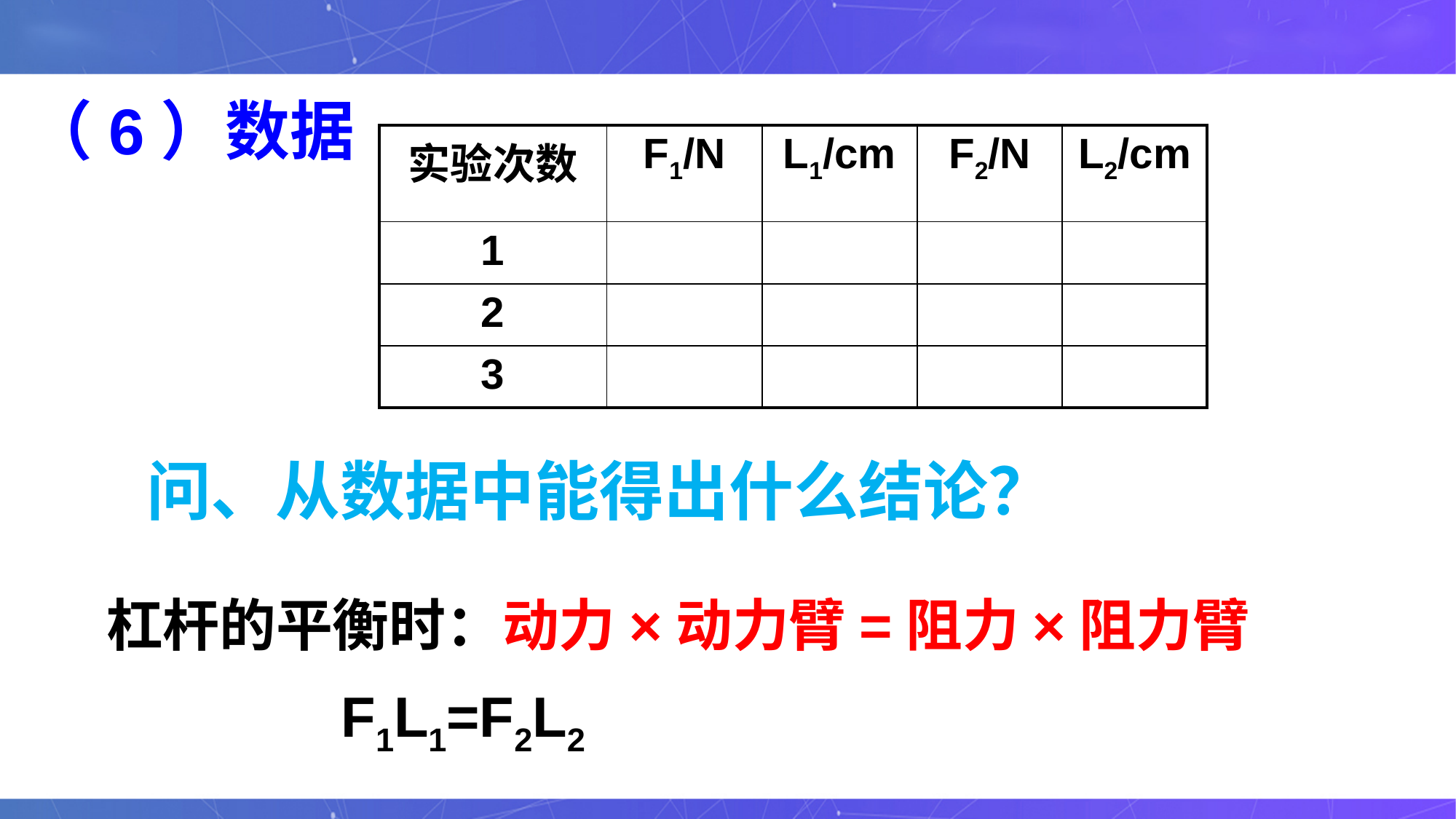

（6）数据
| 实验次数 | F1/N | L1/cm | F2/N | L2/cm |
| --- | --- | --- | --- | --- |
| 1 |  |  |  |  |
| 2 |  |  |  |  |
| 3 |  |  |  |  |
问、从数据中能得出什么结论？
杠杆的平衡时：动力×动力臂=阻力×阻力臂
               F1L1=F2L2